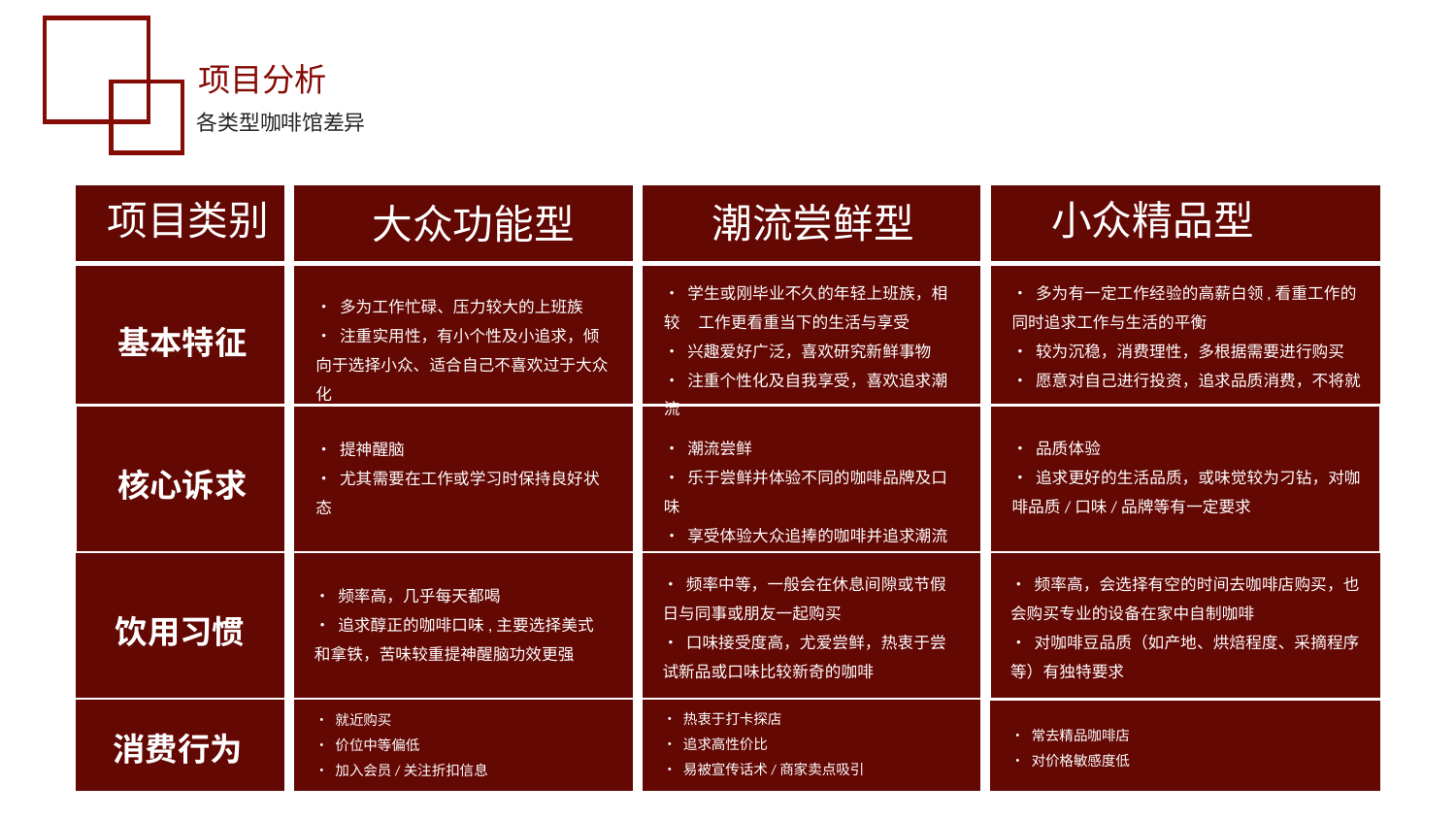

项目分析
各类型咖啡馆差异

项目类别
小众精品型
潮流尝鲜型
大众功能型

• 学生或刚毕业不久的年轻上班族，相较     工作更看重当下的生活与享受
• 兴趣爱好广泛，喜欢研究新鲜事物
• 注重个性化及自我享受，喜欢追求潮流
• 多为有一定工作经验的高薪白领,看重工作的同时追求工作与生活的平衡
• 较为沉稳，消费理性，多根据需要进行购买
• 愿意对自己进行投资，追求品质消费，不将就
• 多为工作忙碌、压力较大的上班族
• 注重实用性，有小个性及小追求，倾向于选择小众、适合自己不喜欢过于大众化
基本特征

• 潮流尝鲜
• 乐于尝鲜并体验不同的咖啡品牌及口味
• 享受体验大众追捧的咖啡并追求潮流
• 品质体验
• 追求更好的生活品质，或味觉较为刁钻，对咖啡品质/口味/品牌等有一定要求
• 提神醒脑
• 尤其需要在工作或学习时保持良好状态
核心诉求

• 频率中等，一般会在休息间隙或节假日与同事或朋友一起购买
• 口味接受度高，尤爱尝鲜，热衷于尝试新品或口味比较新奇的咖啡
• 频率高，会选择有空的时间去咖啡店购买，也会购买专业的设备在家中自制咖啡
• 对咖啡豆品质（如产地、烘焙程度、采摘程序等）有独特要求
• 频率高，几乎每天都喝
• 追求醇正的咖啡口味,主要选择美式和拿铁，苦味较重提神醒脑功效更强
饮用习惯
• 热衷于打卡探店
• 追求高性价比
• 易被宣传话术/商家卖点吸引
• 就近购买
• 价位中等偏低
• 加入会员/关注折扣信息

消费行为
• 常去精品咖啡店
• 对价格敏感度低